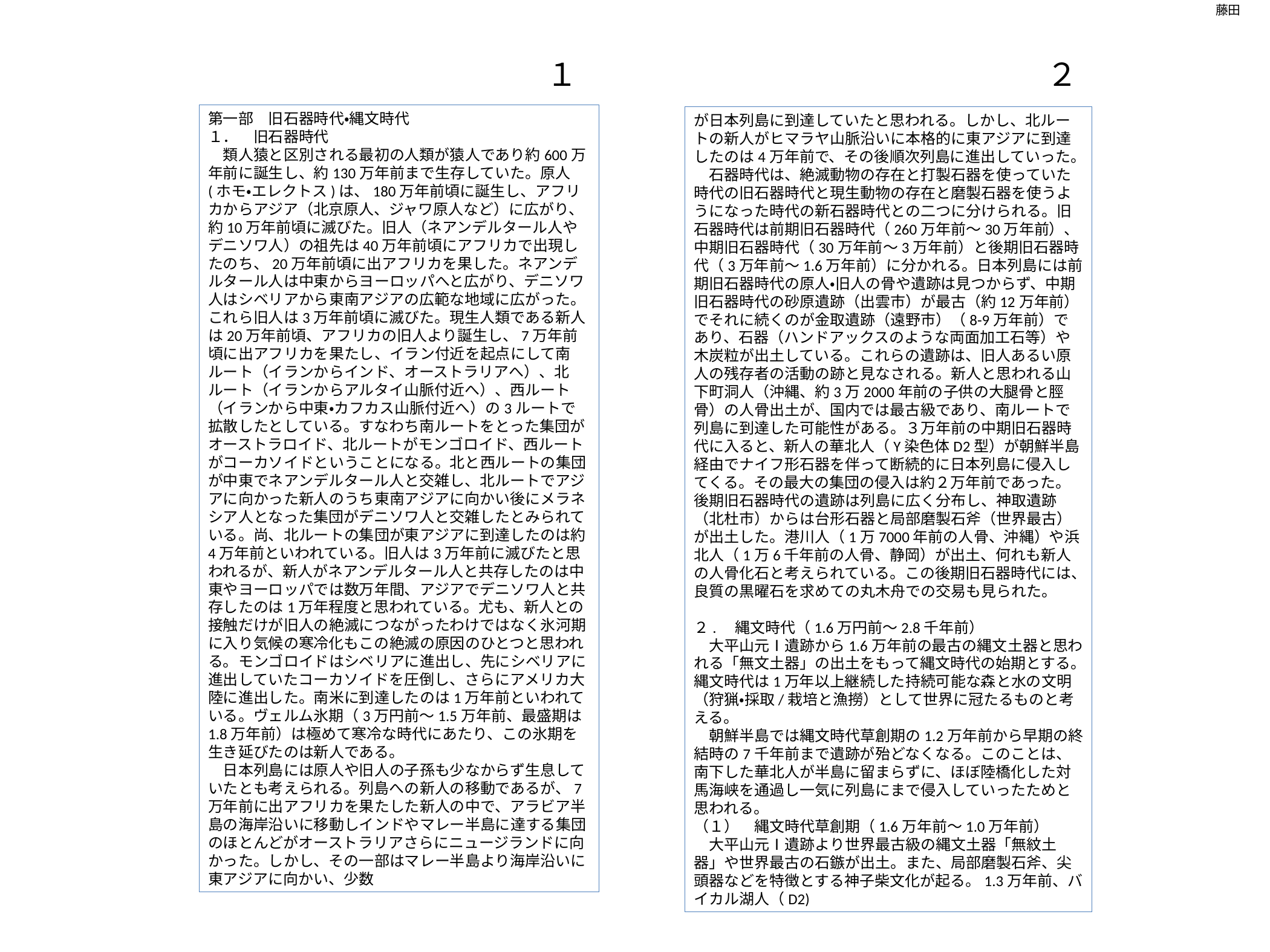

藤田
１
２
第一部　旧石器時代・縄文時代
１．　旧石器時代
　類人猿と区別される最初の人類が猿人であり約600万年前に誕生し、約130万年前まで生存していた。原人(ホモ・エレクトス)は、180万年前頃に誕生し、アフリカからアジア（北京原人、ジャワ原人など）に広がり、約10万年前頃に滅びた。旧人（ネアンデルタール人やデニソワ人）の祖先は40万年前頃にアフリカで出現したのち、20万年前頃に出アフリカを果した。ネアンデルタール人は中東からヨーロッパへと広がり、デニソワ人はシベリアから東南アジアの広範な地域に広がった。これら旧人は3万年前頃に滅びた。現生人類である新人は20万年前頃、アフリカの旧人より誕生し、7万年前頃に出アフリカを果たし、イラン付近を起点にして南ルート（イランからインド、オーストラリアへ）、北ルート（イランからアルタイ山脈付近へ）、西ルート（イランから中東・カフカス山脈付近へ）の3ルートで拡散したとしている。すなわち南ルートをとった集団がオーストラロイド、北ルートがモンゴロイド、西ルートがコーカソイドということになる。北と西ルートの集団が中東でネアンデルタール人と交雑し、北ルートでアジアに向かった新人のうち東南アジアに向かい後にメラネシア人となった集団がデニソワ人と交雑したとみられている。尚、北ルートの集団が東アジアに到達したのは約4万年前といわれている。旧人は3万年前に滅びたと思われるが、新人がネアンデルタール人と共存したのは中東やヨーロッパでは数万年間、アジアでデニソワ人と共存したのは1万年程度と思われている。尤も、新人との接触だけが旧人の絶滅につながったわけではなく氷河期に入り気候の寒冷化もこの絶滅の原因のひとつと思われる。モンゴロイドはシベリアに進出し、先にシベリアに進出していたコーカソイドを圧倒し、さらにアメリカ大陸に進出した。南米に到達したのは1万年前といわれている。ヴェルム氷期（3万円前～1.5万年前、最盛期は1.8万年前）は極めて寒冷な時代にあたり、この氷期を生き延びたのは新人である。
　日本列島には原人や旧人の子孫も少なからず生息していたとも考えられる。列島への新人の移動であるが、7万年前に出アフリカを果たした新人の中で、アラビア半島の海岸沿いに移動しインドやマレー半島に達する集団のほとんどがオーストラリアさらにニュージランドに向かった。しかし、その一部はマレー半島より海岸沿いに東アジアに向かい、少数
が日本列島に到達していたと思われる。しかし、北ルートの新人がヒマラヤ山脈沿いに本格的に東アジアに到達したのは4万年前で、その後順次列島に進出していった。
　石器時代は、絶滅動物の存在と打製石器を使っていた時代の旧石器時代と現生動物の存在と磨製石器を使うようになった時代の新石器時代との二つに分けられる。旧石器時代は前期旧石器時代（260万年前～30万年前）、中期旧石器時代（30万年前～3万年前）と後期旧石器時代（3万年前～1.6万年前）に分かれる。日本列島には前期旧石器時代の原人・旧人の骨や遺跡は見つからず、中期旧石器時代の砂原遺跡（出雲市）が最古（約12万年前）でそれに続くのが金取遺跡（遠野市）（8-9万年前）であり、石器（ハンドアックスのような両面加工石等）や木炭粒が出土している。これらの遺跡は、旧人あるい原人の残存者の活動の跡と見なされる。新人と思われる山下町洞人（沖縄、約3万2000年前の子供の大腿骨と脛骨）の人骨出土が、国内では最古級であり、南ルートで列島に到達した可能性がある。３万年前の中期旧石器時代に入ると、新人の華北人（Y染色体D2型）が朝鮮半島経由でナイフ形石器を伴って断続的に日本列島に侵入してくる。その最大の集団の侵入は約２万年前であった。後期旧石器時代の遺跡は列島に広く分布し、神取遺跡（北杜市）からは台形石器と局部磨製石斧（世界最古）が出土した。港川人（1万7000年前の人骨、沖縄）や浜北人（1万6千年前の人骨、静岡）が出土、何れも新人の人骨化石と考えられている。この後期旧石器時代には、良質の黒曜石を求めての丸木舟での交易も見られた。

２.　縄文時代（1.6万円前～2.8千年前）
　大平山元Ⅰ遺跡から1.6万年前の最古の縄文土器と思われる「無文土器」の出土をもって縄文時代の始期とする。縄文時代は1万年以上継続した持続可能な森と水の文明（狩猟・採取/栽培と漁撈）として世界に冠たるものと考える。
　朝鮮半島では縄文時代草創期の1.2万年前から早期の終結時の7千年前まで遺跡が殆どなくなる。このことは、南下した華北人が半島に留まらずに、ほぼ陸橋化した対馬海峡を通過し一気に列島にまで侵入していったためと思われる。
（１）　縄文時代草創期（1.6万年前～1.0万年前）
　大平山元Ⅰ遺跡より世界最古級の縄文土器「無紋土器」や世界最古の石鏃が出土。また、局部磨製石斧、尖頭器などを特徴とする神子柴文化が起る。1.3万年前、バイカル湖人（D2)